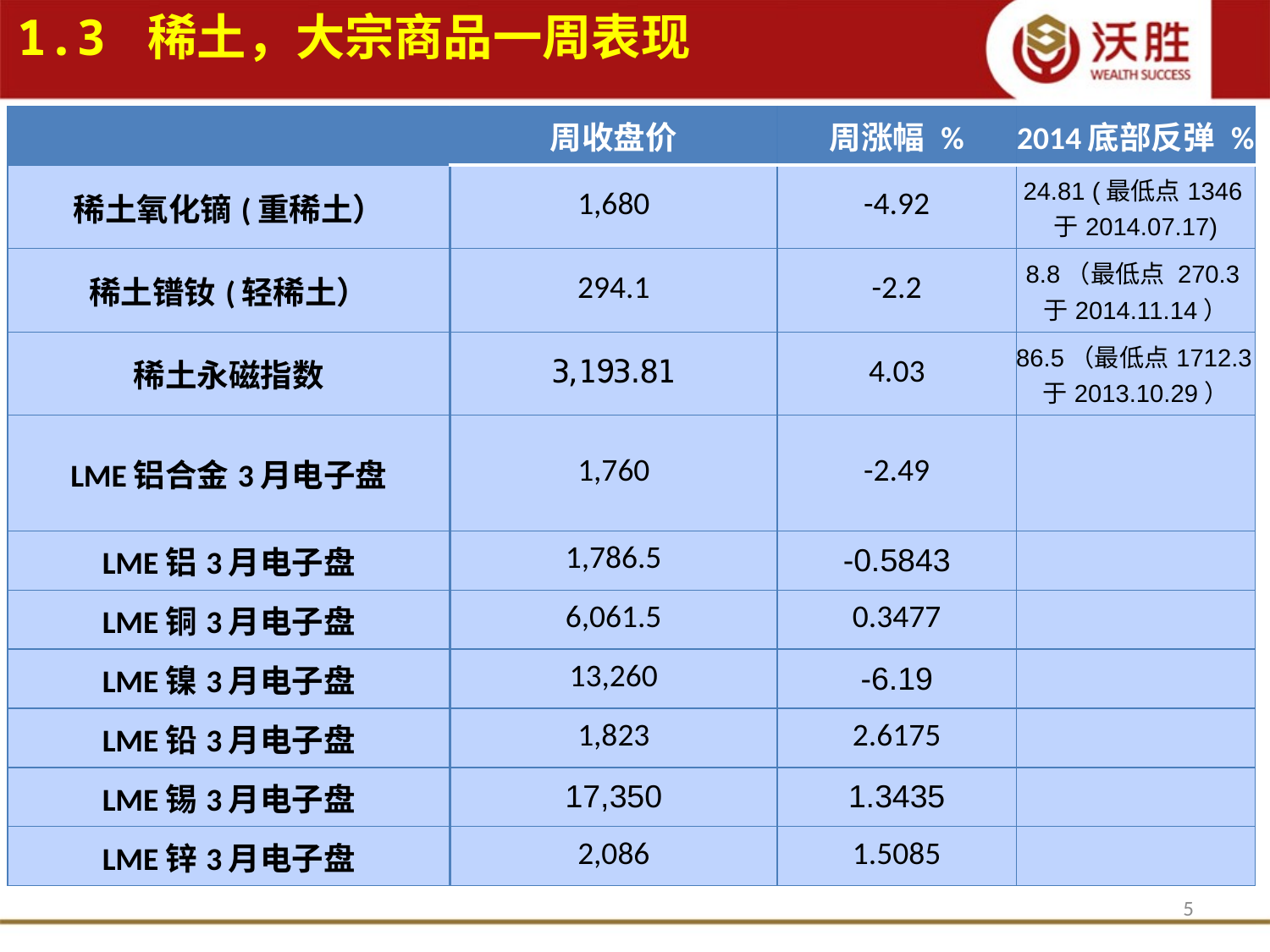

1.3 稀土，大宗商品一周表现
|  | 周收盘价 | 周涨幅 % | 2014底部反弹 % |
| --- | --- | --- | --- |
| 稀土氧化镝(重稀土） | 1,680 | -4.92 | 24.81 (最低点1346于2014.07.17) |
| 稀土镨钕(轻稀土） | 294.1 | -2.2 | 8.8（最低点 270.3于2014.11.14） |
| 稀土永磁指数 | 3,193.81 | 4.03 | 86.5（最低点1712.3于2013.10.29） |
| LME铝合金3月电子盘 | 1,760 | -2.49 |  |
| LME铝3月电子盘 | 1,786.5 | -0.5843 |  |
| LME铜3月电子盘 | 6,061.5 | 0.3477 |  |
| LME镍3月电子盘 | 13,260 | -6.19 |  |
| LME铅3月电子盘 | 1,823 | 2.6175 |  |
| LME锡3月电子盘 | 17,350 | 1.3435 |  |
| LME锌3月电子盘 | 2,086 | 1.5085 |  |
5